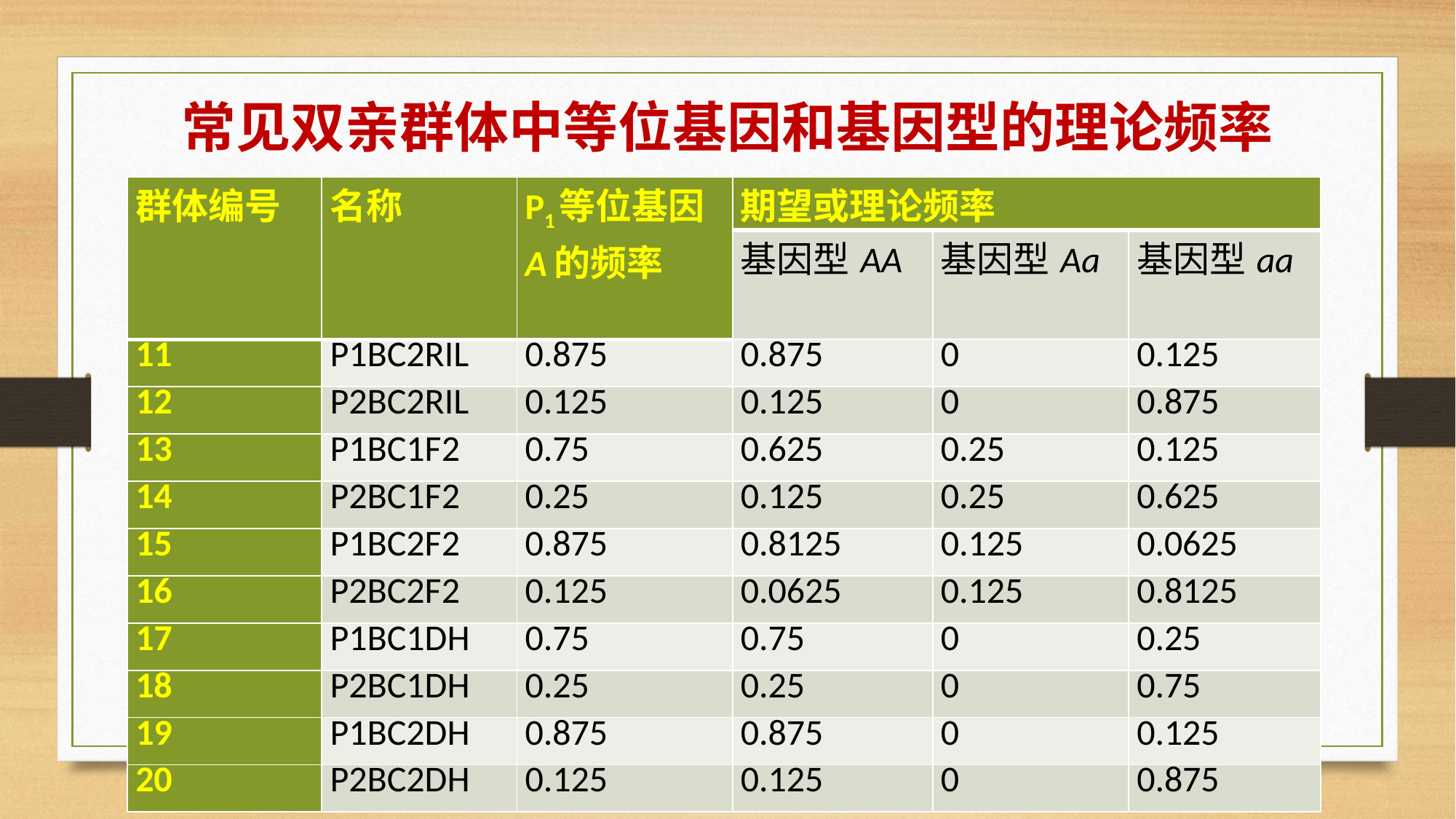

# 常见双亲群体中等位基因和基因型的理论频率
| 群体编号 | 名称 | P1等位基因A的频率 | 期望或理论频率 |  |  |
| --- | --- | --- | --- | --- | --- |
|  |  |  | 基因型AA | 基因型Aa | 基因型aa |
| 11 | P1BC2RIL | 0.875 | 0.875 | 0 | 0.125 |
| 12 | P2BC2RIL | 0.125 | 0.125 | 0 | 0.875 |
| 13 | P1BC1F2 | 0.75 | 0.625 | 0.25 | 0.125 |
| 14 | P2BC1F2 | 0.25 | 0.125 | 0.25 | 0.625 |
| 15 | P1BC2F2 | 0.875 | 0.8125 | 0.125 | 0.0625 |
| 16 | P2BC2F2 | 0.125 | 0.0625 | 0.125 | 0.8125 |
| 17 | P1BC1DH | 0.75 | 0.75 | 0 | 0.25 |
| 18 | P2BC1DH | 0.25 | 0.25 | 0 | 0.75 |
| 19 | P1BC2DH | 0.875 | 0.875 | 0 | 0.125 |
| 20 | P2BC2DH | 0.125 | 0.125 | 0 | 0.875 |